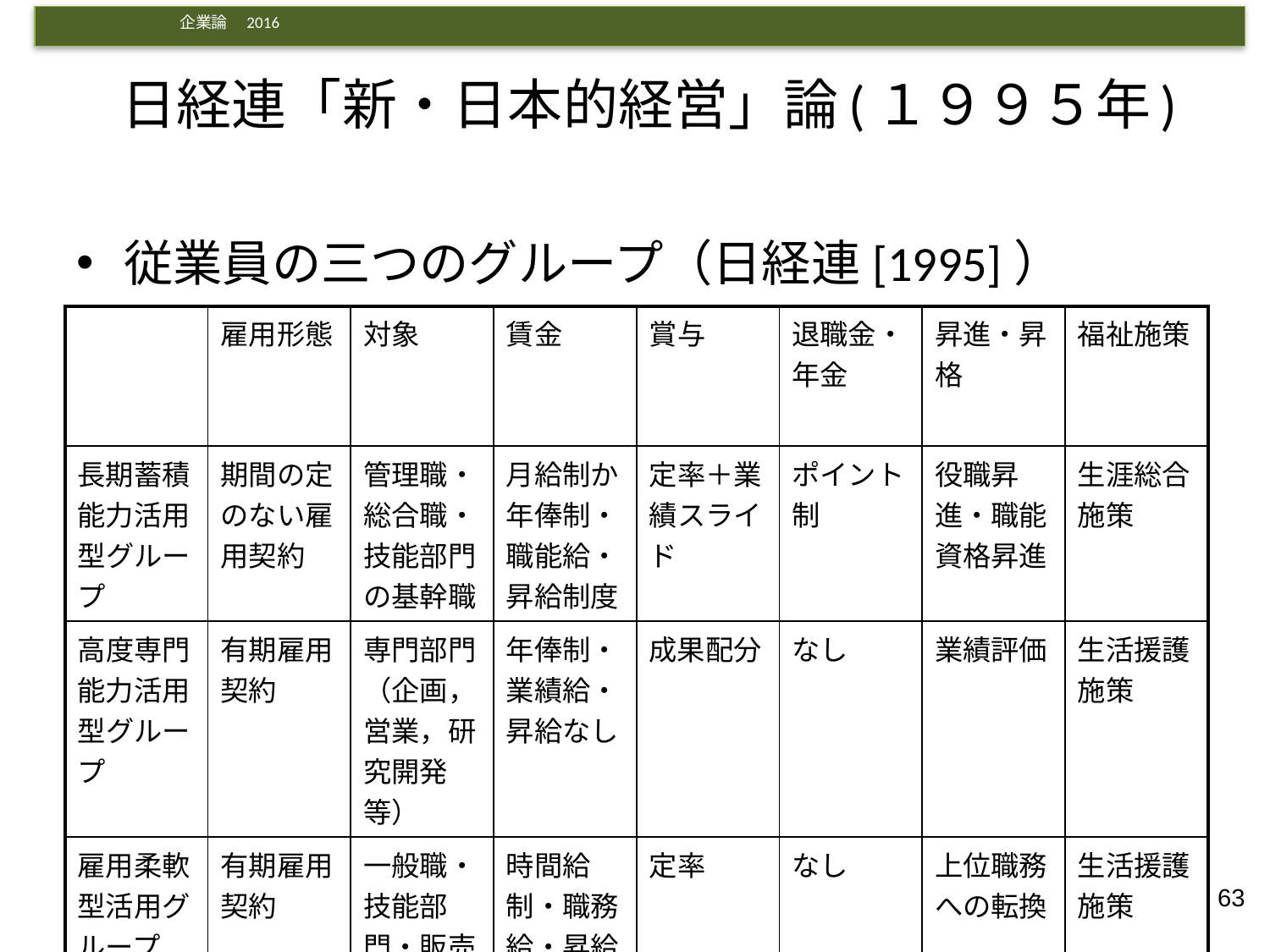

# 日経連「新・日本的経営」論(１９９５年)
従業員の三つのグループ（日経連[1995]）

|  | 雇用形態 | 対象 | 賃金 | 賞与 | 退職金・年金 | 昇進・昇格 | 福祉施策 |
| --- | --- | --- | --- | --- | --- | --- | --- |
| 長期蓄積能力活用型グループ | 期間の定のない雇用契約 | 管理職・総合職・技能部門の基幹職 | 月給制か年俸制・職能給・昇給制度 | 定率＋業績スライド | ポイント制 | 役職昇進・職能資格昇進 | 生涯総合施策 |
| 高度専門能力活用型グループ | 有期雇用契約 | 専門部門（企画，営業，研究開発等） | 年俸制・業績給・昇給なし | 成果配分 | なし | 業績評価 | 生活援護施策 |
| 雇用柔軟型活用グループ | 有期雇用契約 | 一般職・技能部門・販売部門 | 時間給制・職務給・昇給なし | 定率 | なし | 上位職務への転換 | 生活援護施策 |
63